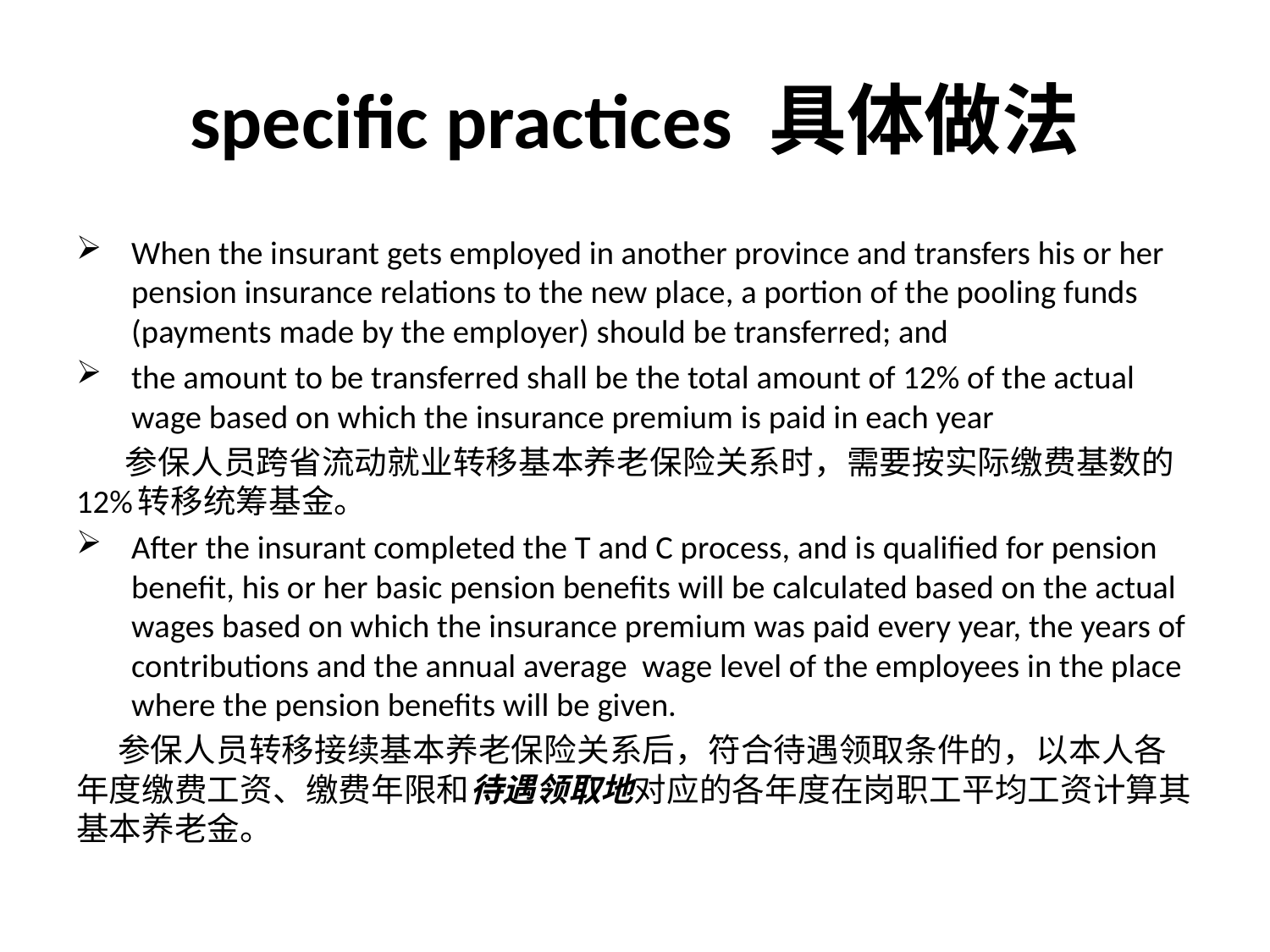

# specific practices 具体做法
When the insurant gets employed in another province and transfers his or her pension insurance relations to the new place, a portion of the pooling funds (payments made by the employer) should be transferred; and
the amount to be transferred shall be the total amount of 12% of the actual wage based on which the insurance premium is paid in each year
      参保人员跨省流动就业转移基本养老保险关系时，需要按实际缴费基数的12%转移统筹基金。
After the insurant completed the T and C process, and is qualified for pension benefit, his or her basic pension benefits will be calculated based on the actual wages based on which the insurance premium was paid every year, the years of contributions and the annual average  wage level of the employees in the place where the pension benefits will be given.
     参保人员转移接续基本养老保险关系后，符合待遇领取条件的，以本人各年度缴费工资、缴费年限和待遇领取地对应的各年度在岗职工平均工资计算其基本养老金。